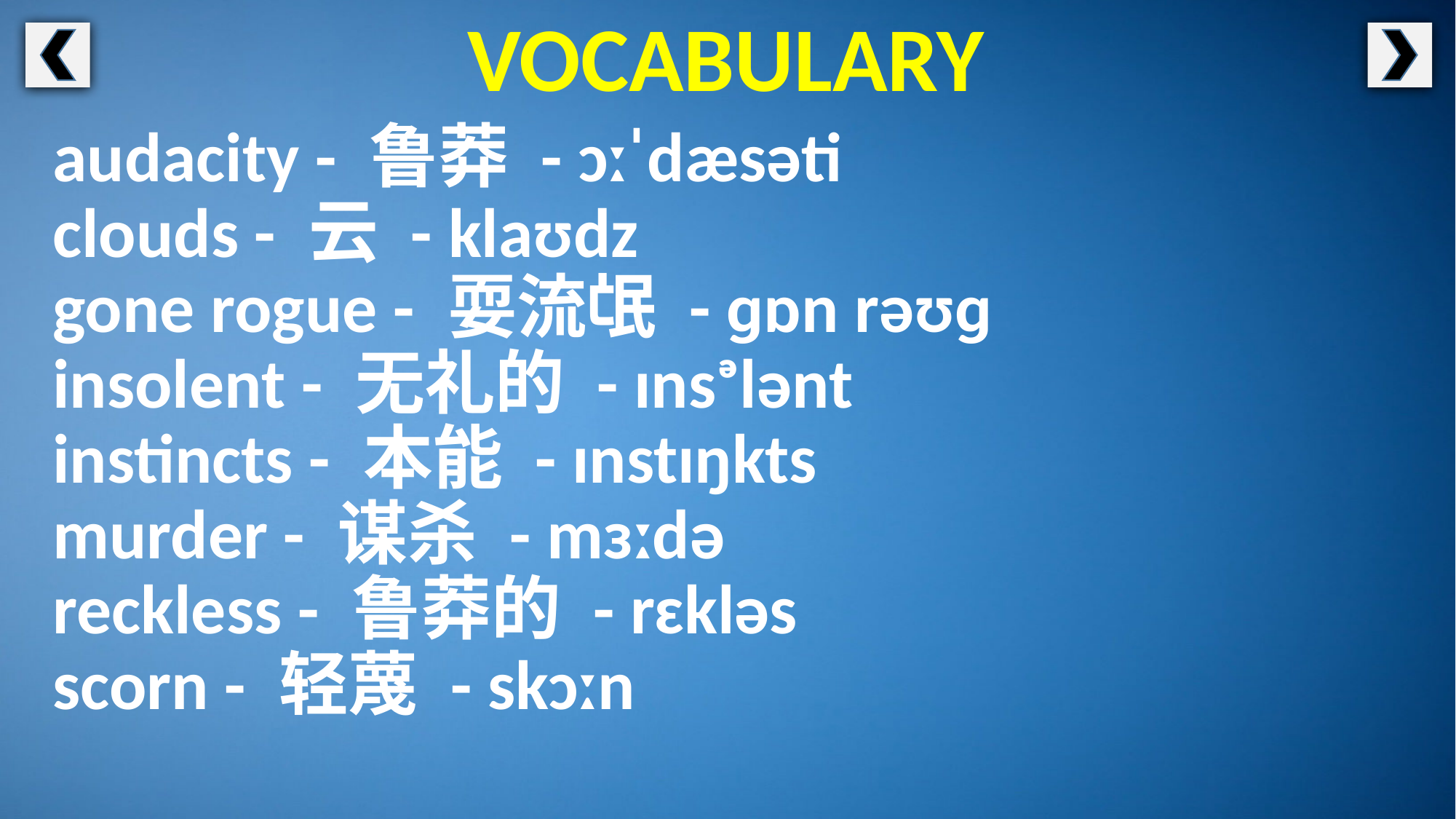

VOCABULARY
audacity - 鲁莽 - ɔːˈdæsəti
clouds - 云 - klaʊdz
gone rogue - 耍流氓 - ɡɒn rəʊɡ
insolent - 无礼的 - ɪnsᵊlənt
instincts - 本能 - ɪnstɪŋkts
murder - 谋杀 - mɜːdə
reckless - 鲁莽的 - rɛkləs
scorn - 轻蔑 - skɔːn